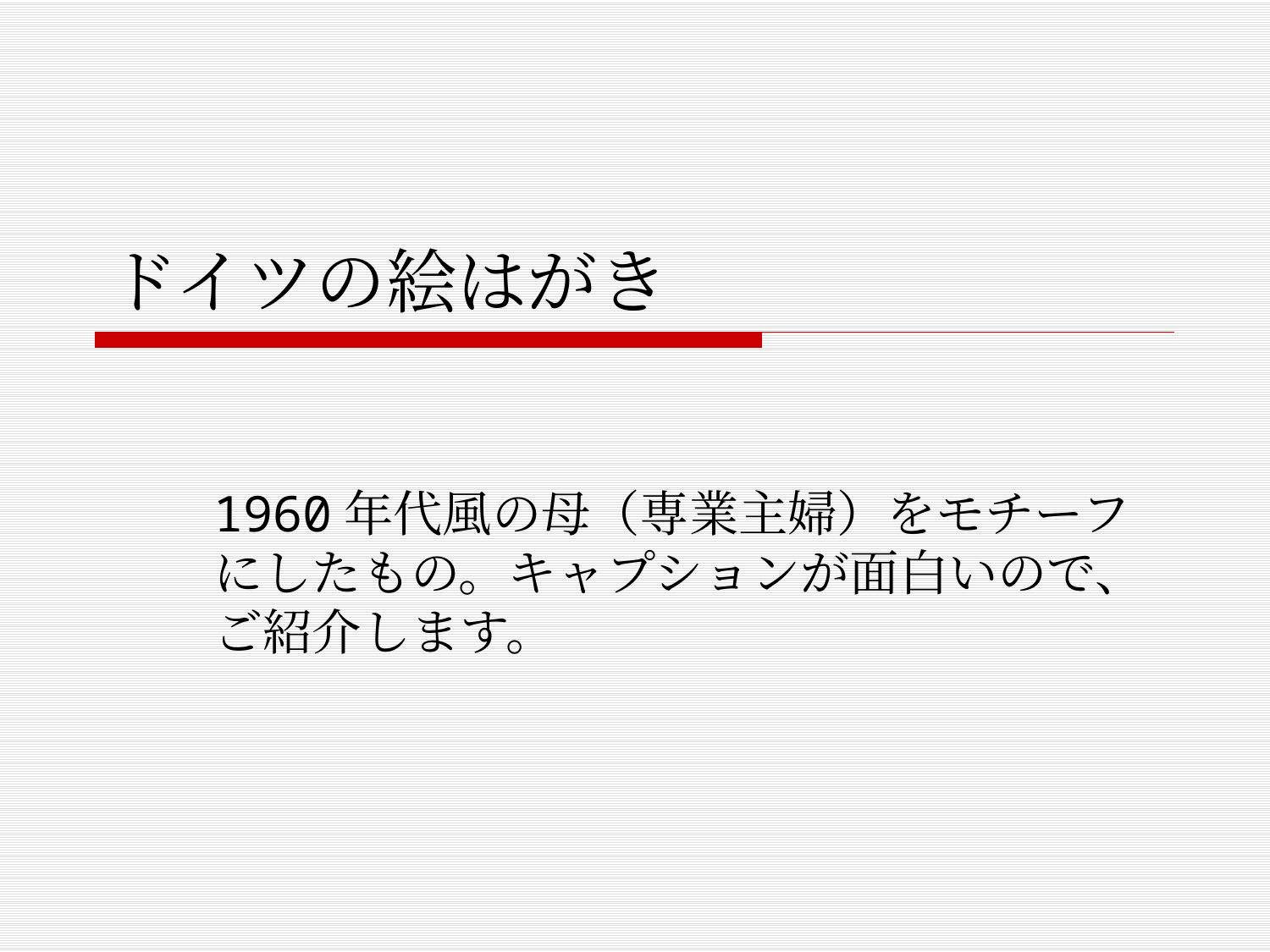

# ドイツの絵はがき
1960年代風の母（専業主婦）をモチーフにしたもの。キャプションが面白いので、ご紹介します。